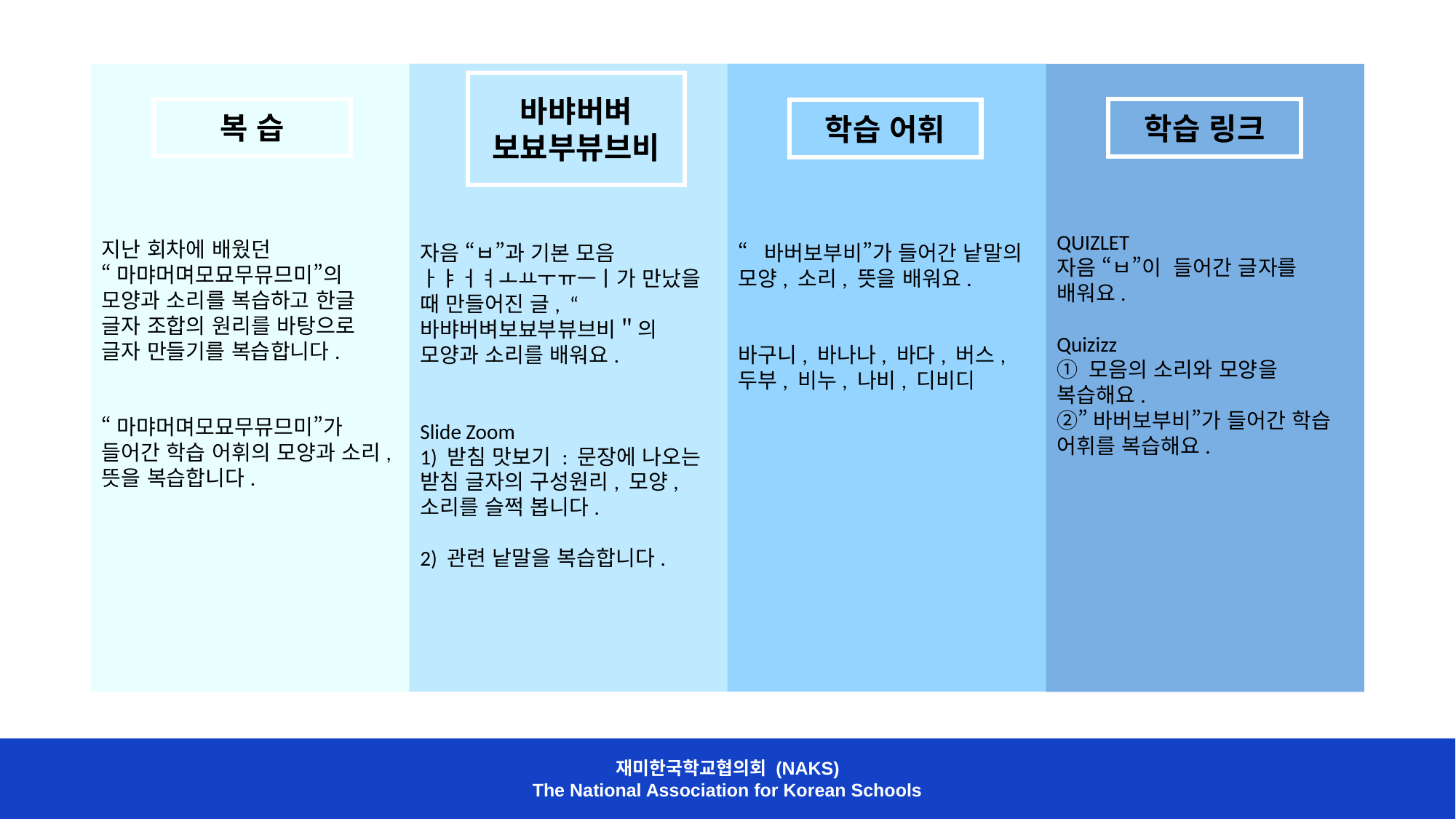

지난 회차에 배웠던
“마먀머며모묘무뮤므미”의 모양과 소리를 복습하고 한글 글자 조합의 원리를 바탕으로 글자 만들기를 복습합니다.

“마먀머며모묘무뮤므미”가 들어간 학습 어휘의 모양과 소리, 뜻을 복습합니다.

자음 “ㅂ”과 기본 모음 ㅏㅑㅓㅕㅗㅛㅜㅠㅡㅣ가 만났을 때 만들어진 글,  “바뱌버벼보뵤부뷰브비＂의 모양과 소리를 배워요.

Slide Zoom
1) 받침 맛보기 : 문장에 나오는 받침 글자의 구성원리, 모양, 소리를 슬쩍 봅니다.

2) 관련 낱말을 복습합니다.

“바버보부비”가 들어간 낱말의 모양, 소리, 뜻을 배워요.

바구니, 바나나, 바다, 버스, 두부, 비누, 나비, 디비디

찾

QUIZLET
자음 “ㅂ”이  들어간 글자를 배워요.

Quizizz
① 모음의 소리와 모양을 복습해요.
②”바버보부비”가 들어간 학습 어휘를 복습해요.

바뱌버벼
보뵤부뷰브비

복 습
학습 링크
학습 어휘
재미한국학교협의회 (NAKS)
The National Association for Korean Schools